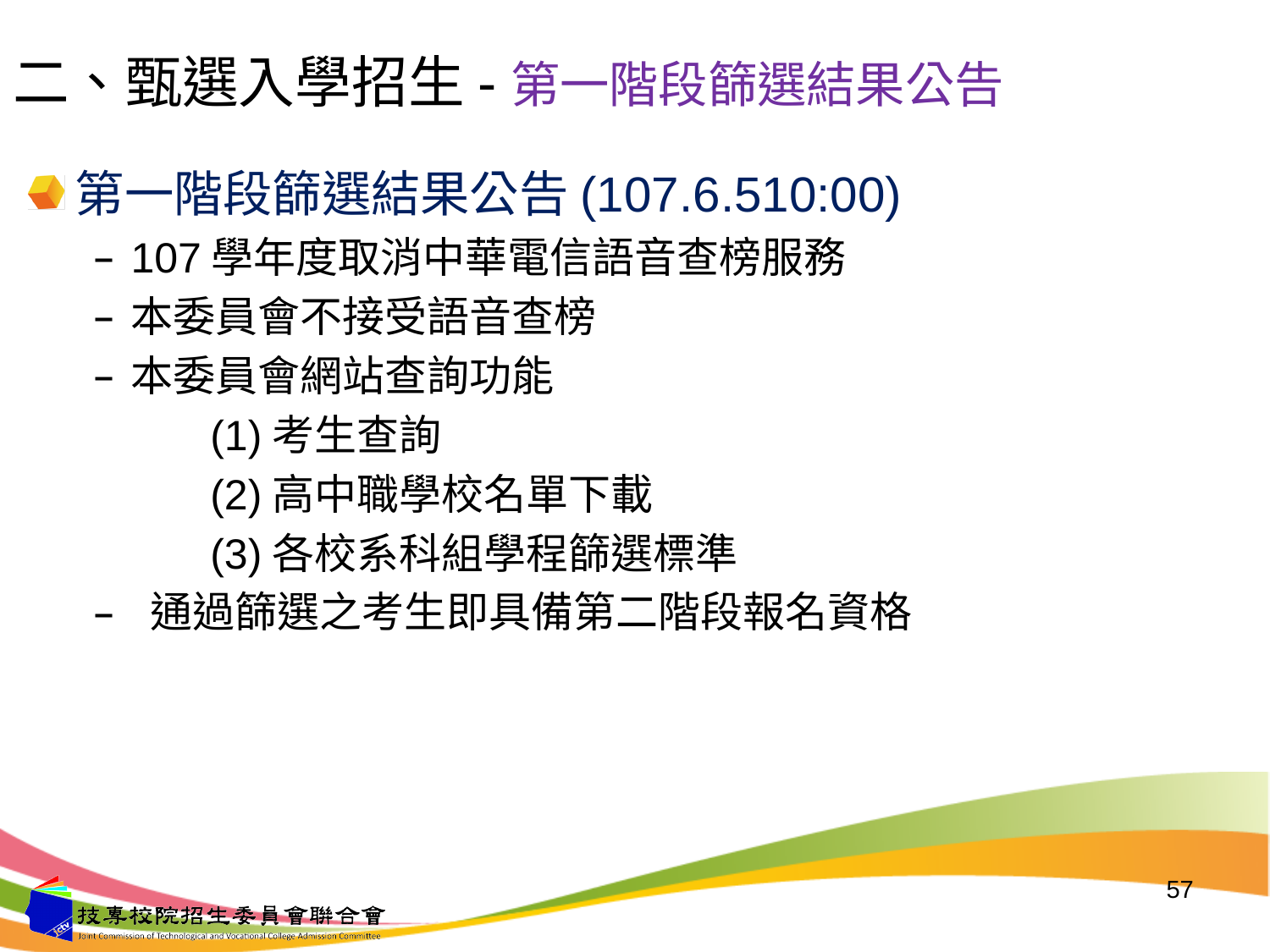

# 二、甄選入學招生-第一階段篩選結果公告
第一階段篩選結果公告(107.6.510:00)
107學年度取消中華電信語音查榜服務
本委員會不接受語音查榜
本委員會網站查詢功能
(1)考生查詢
(2)高中職學校名單下載
(3)各校系科組學程篩選標準
 通過篩選之考生即具備第二階段報名資格

57